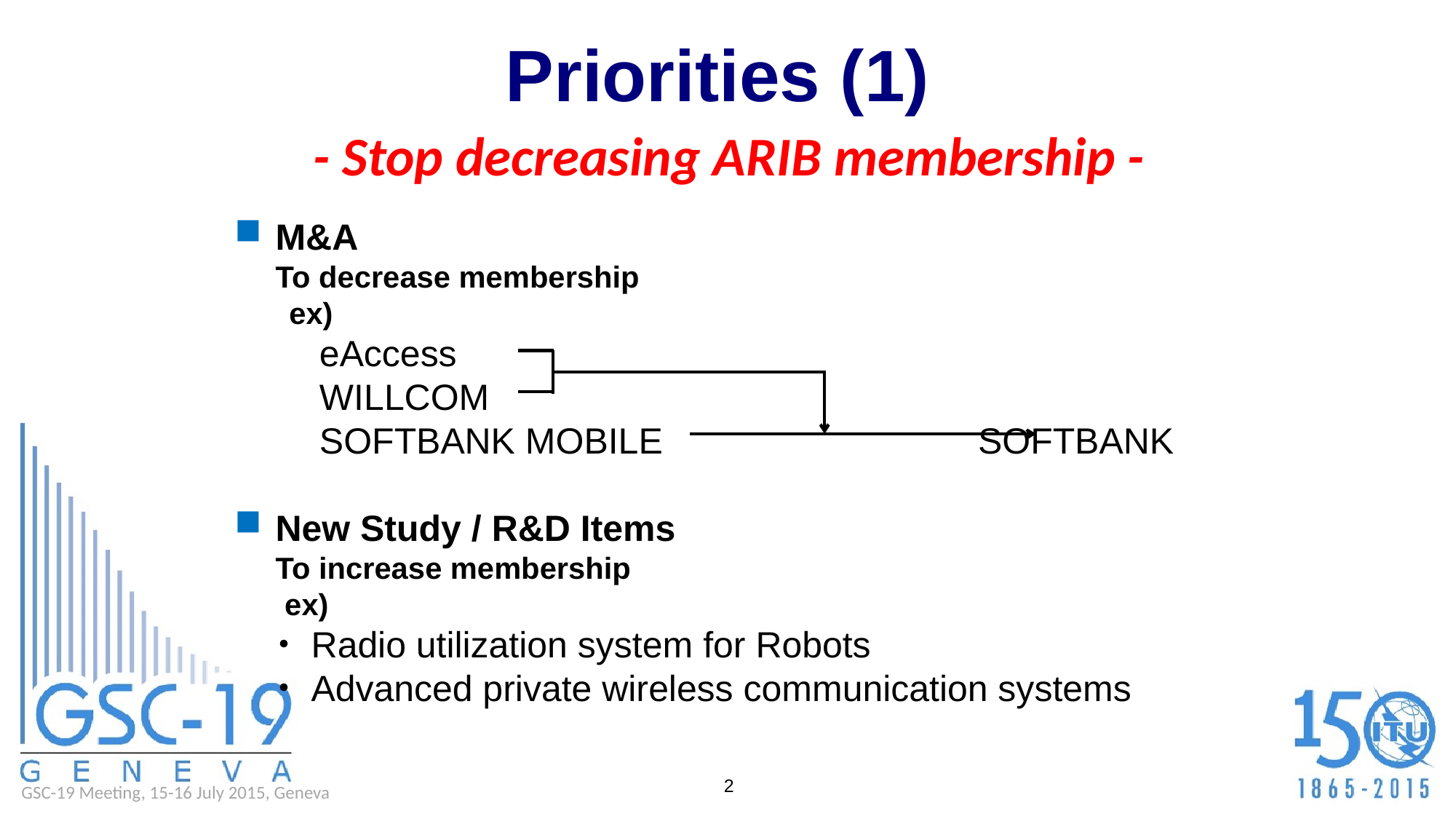

Priorities (1)
- Stop decreasing ARIB membership -
M&A
To decrease membership
ex)
   eAccess
   WILLCOM
   SOFTBANK MOBILE                　            SOFTBANK

New Study / R&D Items
To increase membership
      ex)
・Radio utilization system for Robots
・Advanced private wireless communication systems
2